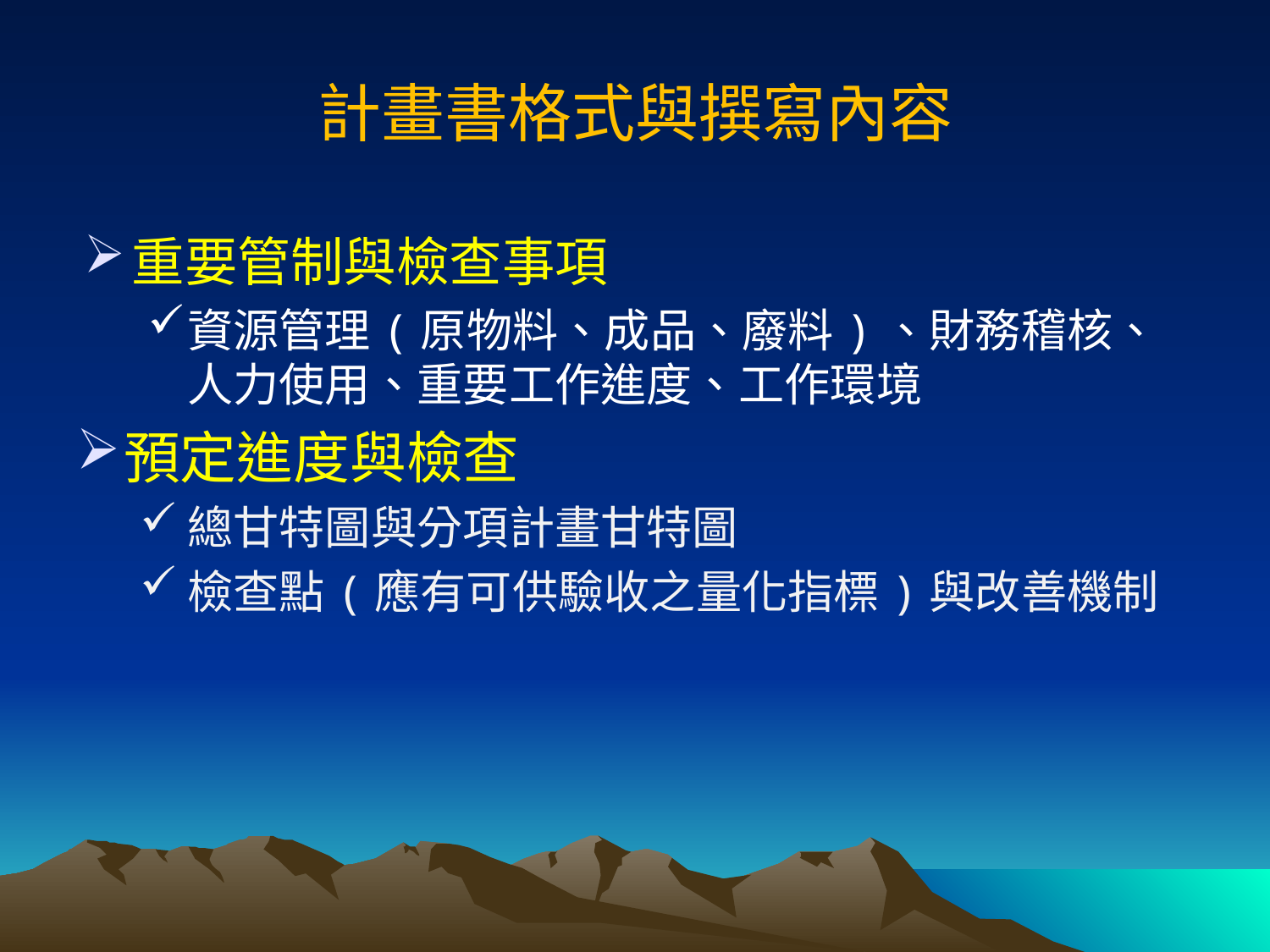

# 計畫書格式與撰寫內容
重要管制與檢查事項
資源管理(原物料、成品、廢料)、財務稽核、人力使用、重要工作進度、工作環境
預定進度與檢查
總甘特圖與分項計畫甘特圖
檢查點(應有可供驗收之量化指標)與改善機制